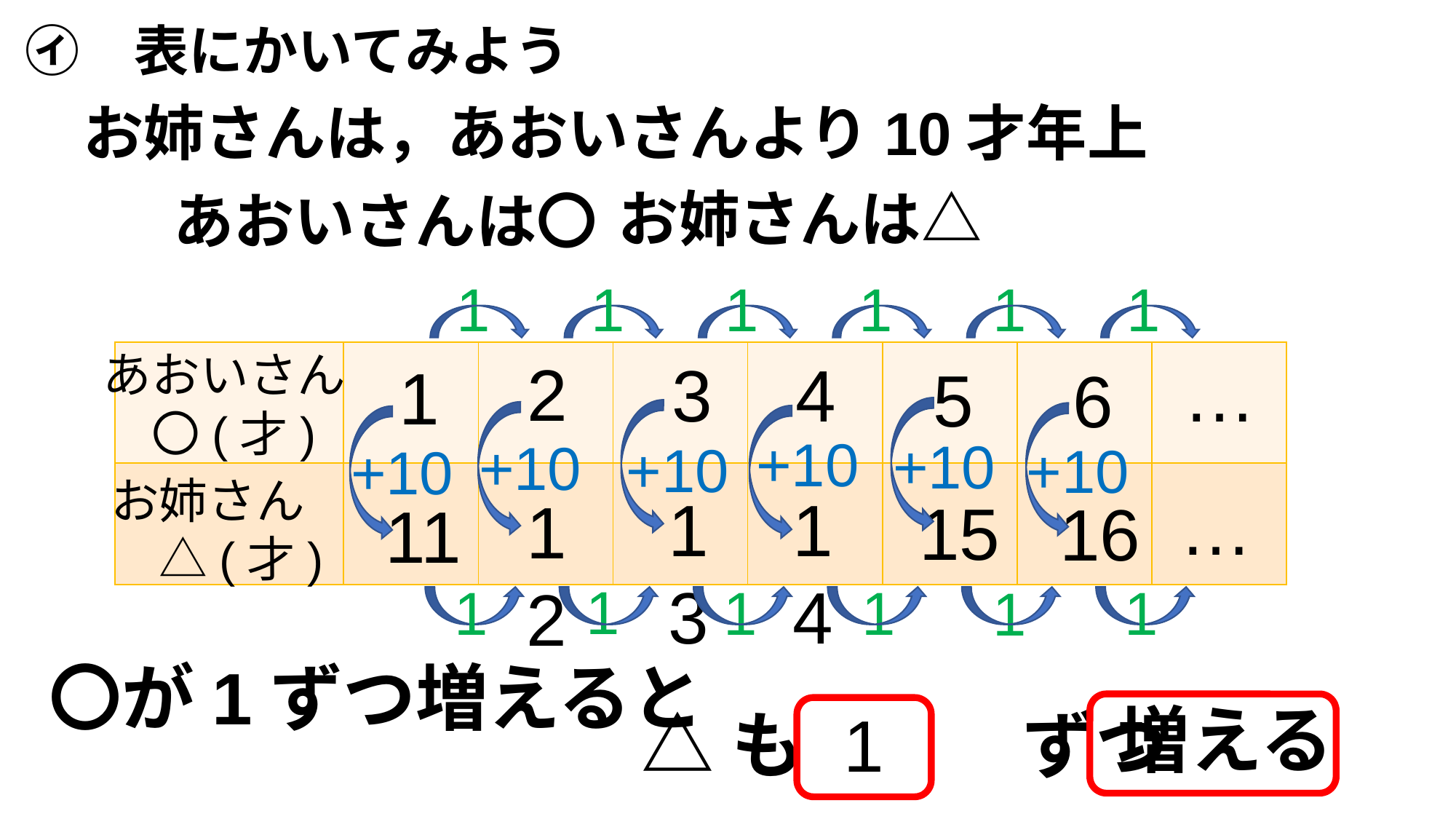

㋑　表にかいてみよう
お姉さんは，あおいさんより10才年上
お姉さんは△
あおいさんは〇
1
1
1
1
1
1

あおいさん
　〇(才)
|  |  |  |  |  |  |  |  |
| --- | --- | --- | --- | --- | --- | --- | --- |
|  |  |  |  |  |  |  |  |
2
3
4
…
1
5
6
+10
+10
+10
+10
+10
+10

お姉さん
　△(才)
…
14
13
12
15
16
11
1
1
1
1
1
1

〇が1ずつ増えると
増える
1

△も　　　ずつ